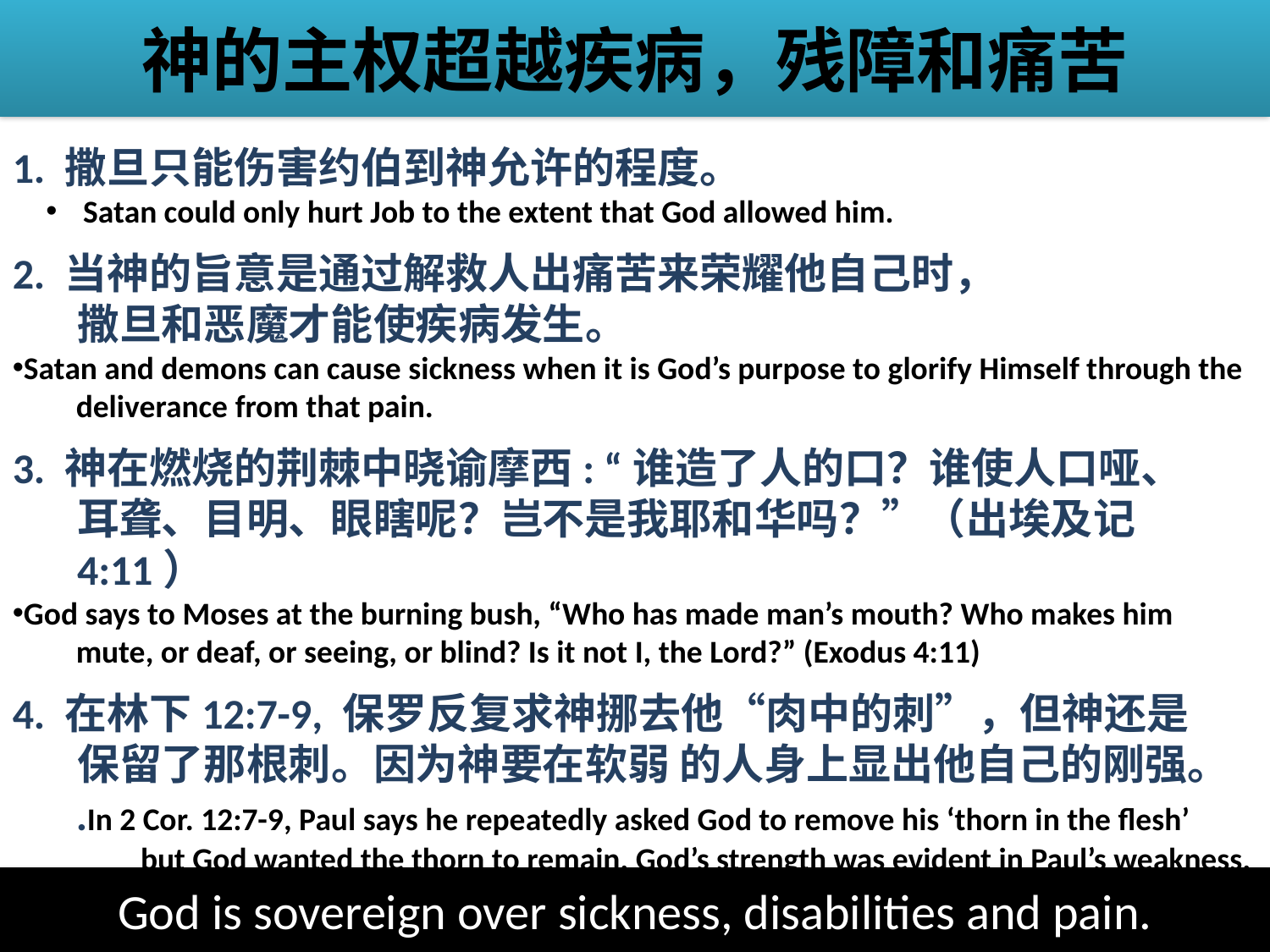

神的主权超越疾病，残障和痛苦
1. 撒旦只能伤害约伯到神允许的程度。
 Satan could only hurt Job to the extent that God allowed him.

2. 当神的旨意是通过解救人出痛苦来荣耀他自己时，                          撒旦和恶魔才能使疾病发生。
Satan and demons can cause sickness when it is God’s purpose to glorify Himself through the deliverance from that pain.

3. 神在燃烧的荆棘中晓谕摩西: “谁造了人的口？谁使人口哑、        耳聋、目明、眼瞎呢？岂不是我耶和华吗？”（出埃及记4:11）
God says to Moses at the burning bush, “Who has made man’s mouth? Who makes him mute, or deaf, or seeing, or blind? Is it not I, the Lord?” (Exodus 4:11)

4. 在林下12:7-9, 保罗反复求神挪去他“肉中的刺”，但神还是      保留了那根刺。因为神要在软弱 的人身上显出他自己的刚强。
.In 2 Cor. 12:7-9, Paul says he repeatedly asked God to remove his ‘thorn in the flesh’      but God wanted the thorn to remain. God’s strength was evident in Paul’s weakness.

God is sovereign over sickness, disabilities and pain.